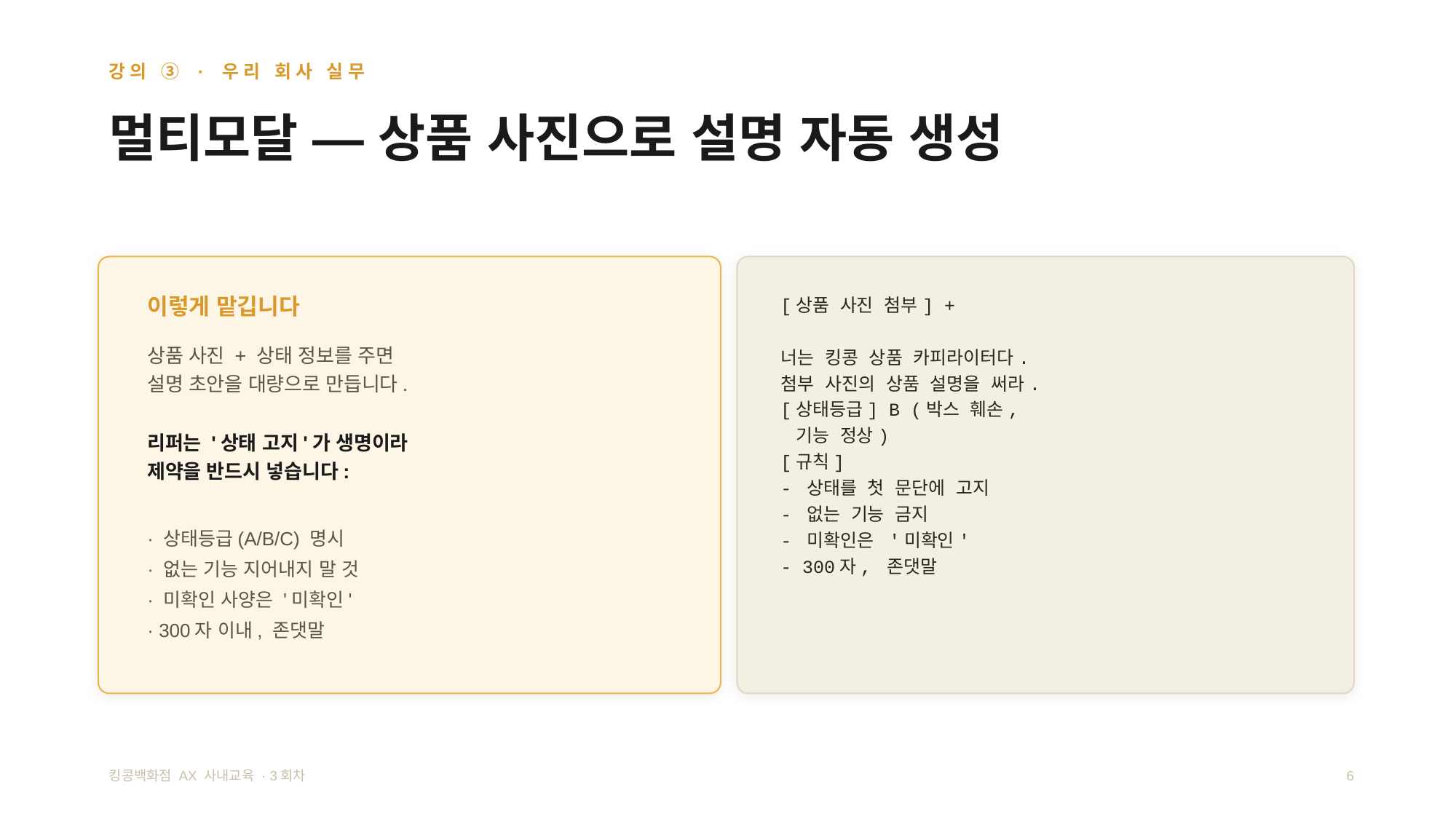

강의 ③ · 우리 회사 실무
멀티모달 — 상품 사진으로 설명 자동 생성

이렇게 맡깁니다
[상품 사진 첨부] +

너는 킹콩 상품 카피라이터다.
첨부 사진의 상품 설명을 써라.
[상태등급] B (박스 훼손,
 기능 정상)
[규칙]
- 상태를 첫 문단에 고지
- 없는 기능 금지
- 미확인은 '미확인'
- 300자, 존댓말
상품 사진 + 상태 정보를 주면
설명 초안을 대량으로 만듭니다.
리퍼는 '상태 고지'가 생명이라
제약을 반드시 넣습니다:
· 상태등급(A/B/C) 명시
· 없는 기능 지어내지 말 것
· 미확인 사양은 '미확인'
· 300자 이내, 존댓말
킹콩백화점 AX 사내교육 · 3회차
6